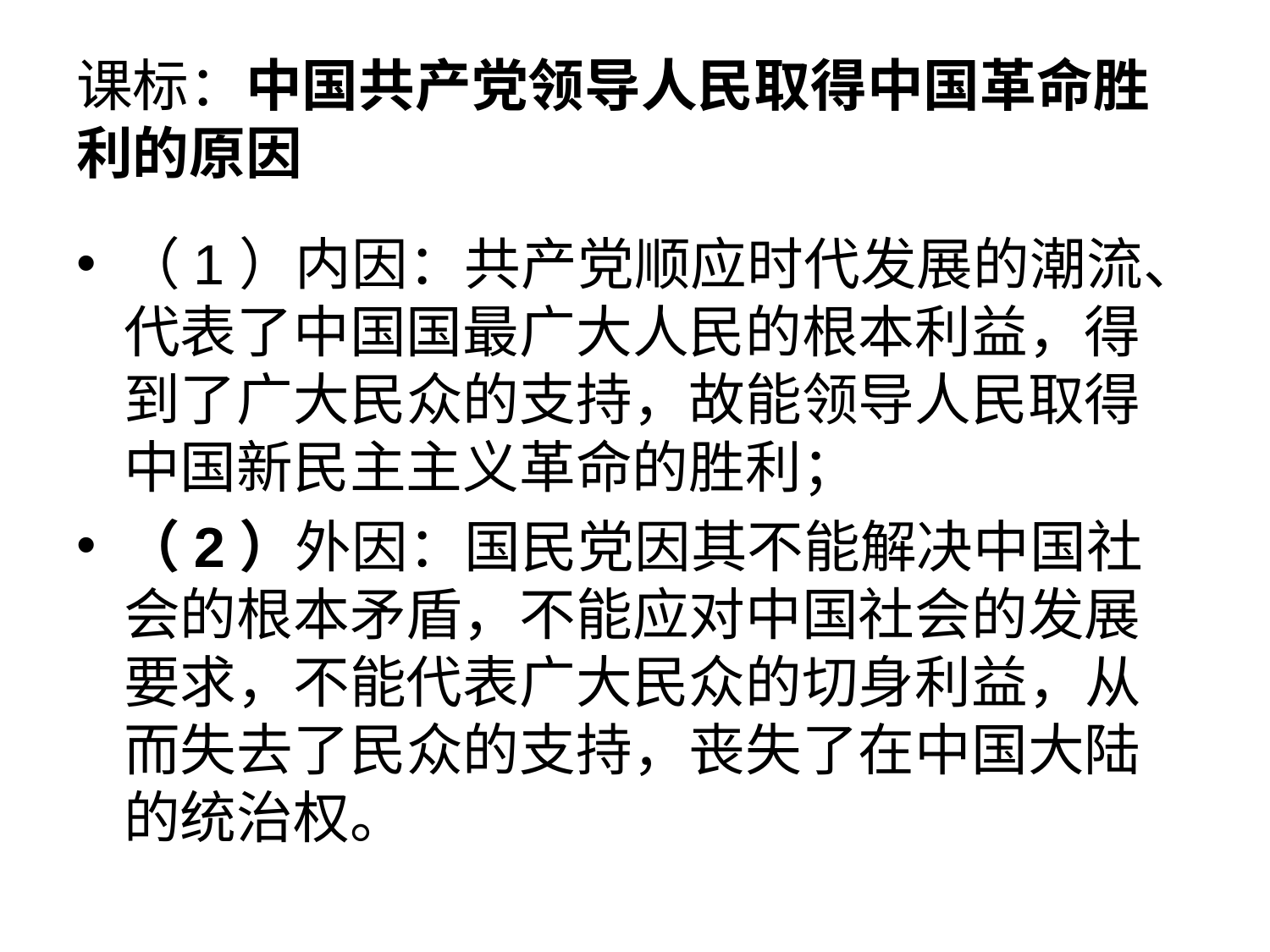

# 课标：中国共产党领导人民取得中国革命胜利的原因
（1）内因：共产党顺应时代发展的潮流、代表了中国国最广大人民的根本利益，得到了广大民众的支持，故能领导人民取得中国新民主主义革命的胜利；
（2）外因：国民党因其不能解决中国社会的根本矛盾，不能应对中国社会的发展要求，不能代表广大民众的切身利益，从而失去了民众的支持，丧失了在中国大陆的统治权。